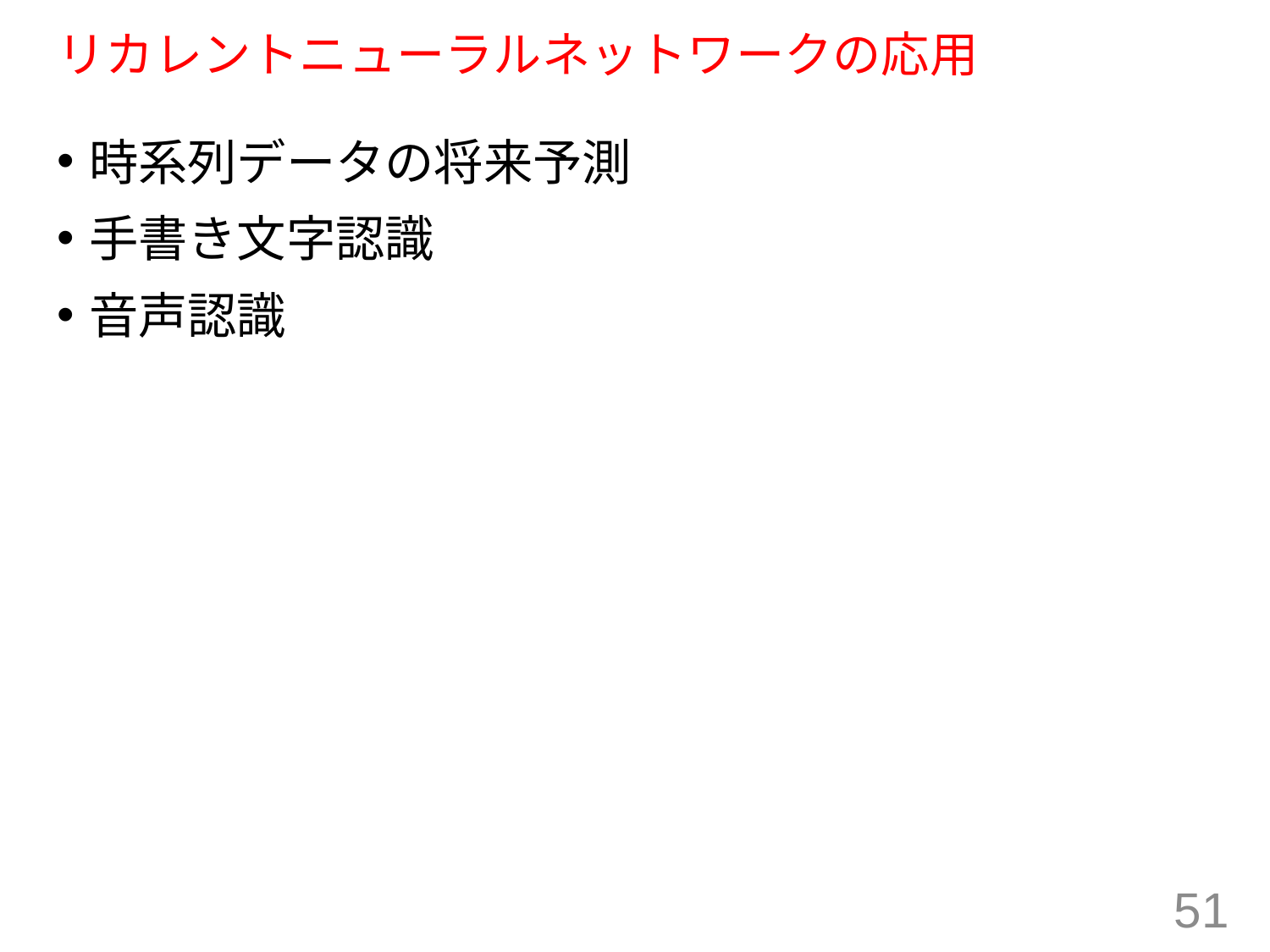

# リカレントニューラルネットワークの応用
時系列データの将来予測
手書き文字認識
音声認識
51